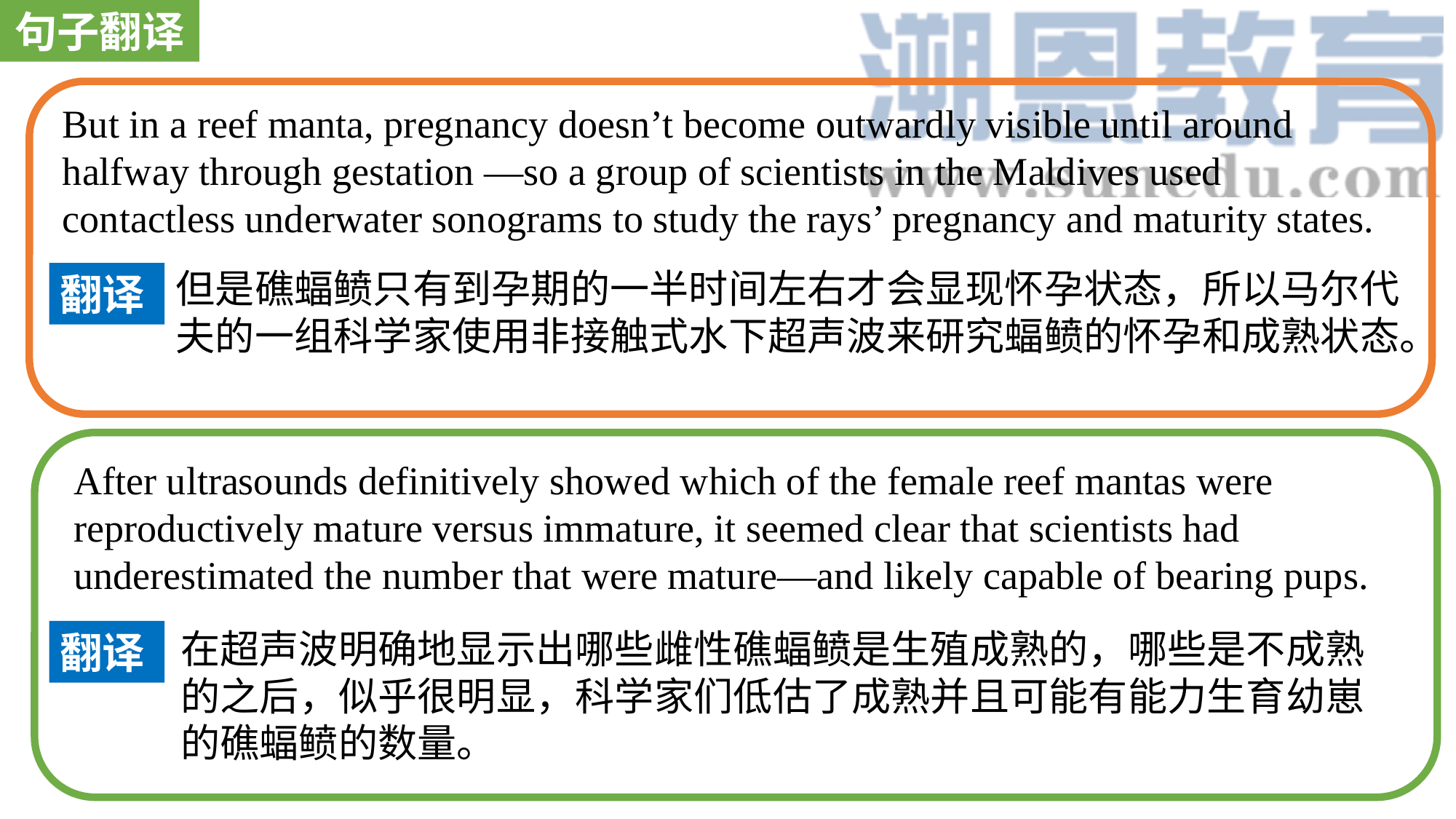

句子翻译

But in a reef manta, pregnancy doesn’t become outwardly visible until around halfway through gestation —so a group of scientists in the Maldives used contactless underwater sonograms to study the rays’ pregnancy and maturity states.
但是礁蝠鲼只有到孕期的一半时间左右才会显现怀孕状态，所以马尔代夫的一组科学家使用非接触式水下超声波来研究蝠鲼的怀孕和成熟状态。
翻译

After ultrasounds definitively showed which of the female reef mantas were reproductively mature versus immature, it seemed clear that scientists had underestimated the number that were mature—and likely capable of bearing pups.
在超声波明确地显示出哪些雌性礁蝠鲼是生殖成熟的，哪些是不成熟的之后，似乎很明显，科学家们低估了成熟并且可能有能力生育幼崽的礁蝠鲼的数量。
翻译